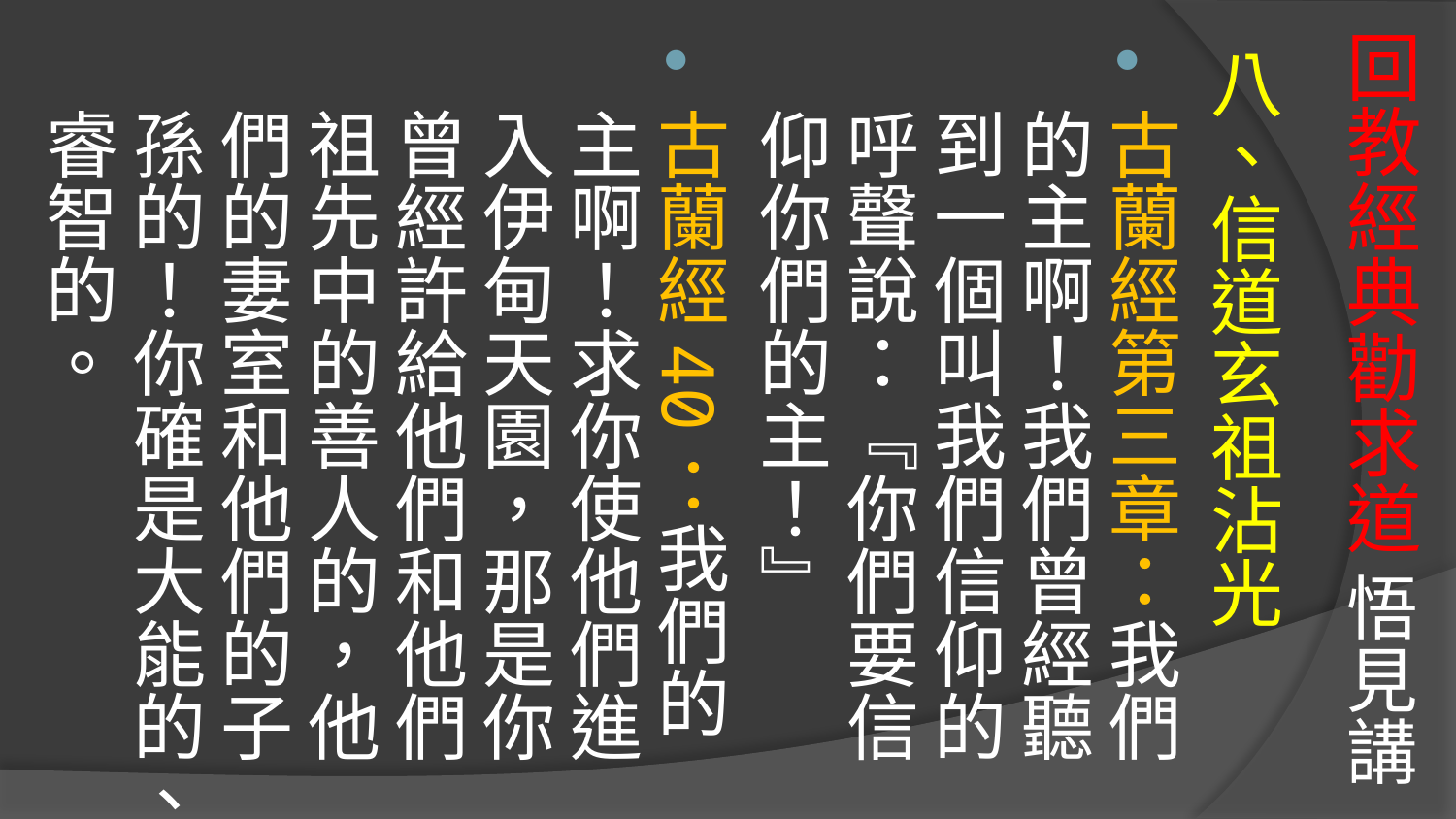

# 回教經典勸求道 悟見講
八、信道玄祖沾光
古蘭經第三章：我們的主啊！我們曾經聽到一個叫我們信仰的呼聲說：『你們要信仰你們的主！』
古蘭經40：我們的主啊！求你使他們進入伊甸天園，那是你曾經許給他們和他們祖先中的善人的，他們的妻室和他們的子孫的！你確是大能的、睿智的。